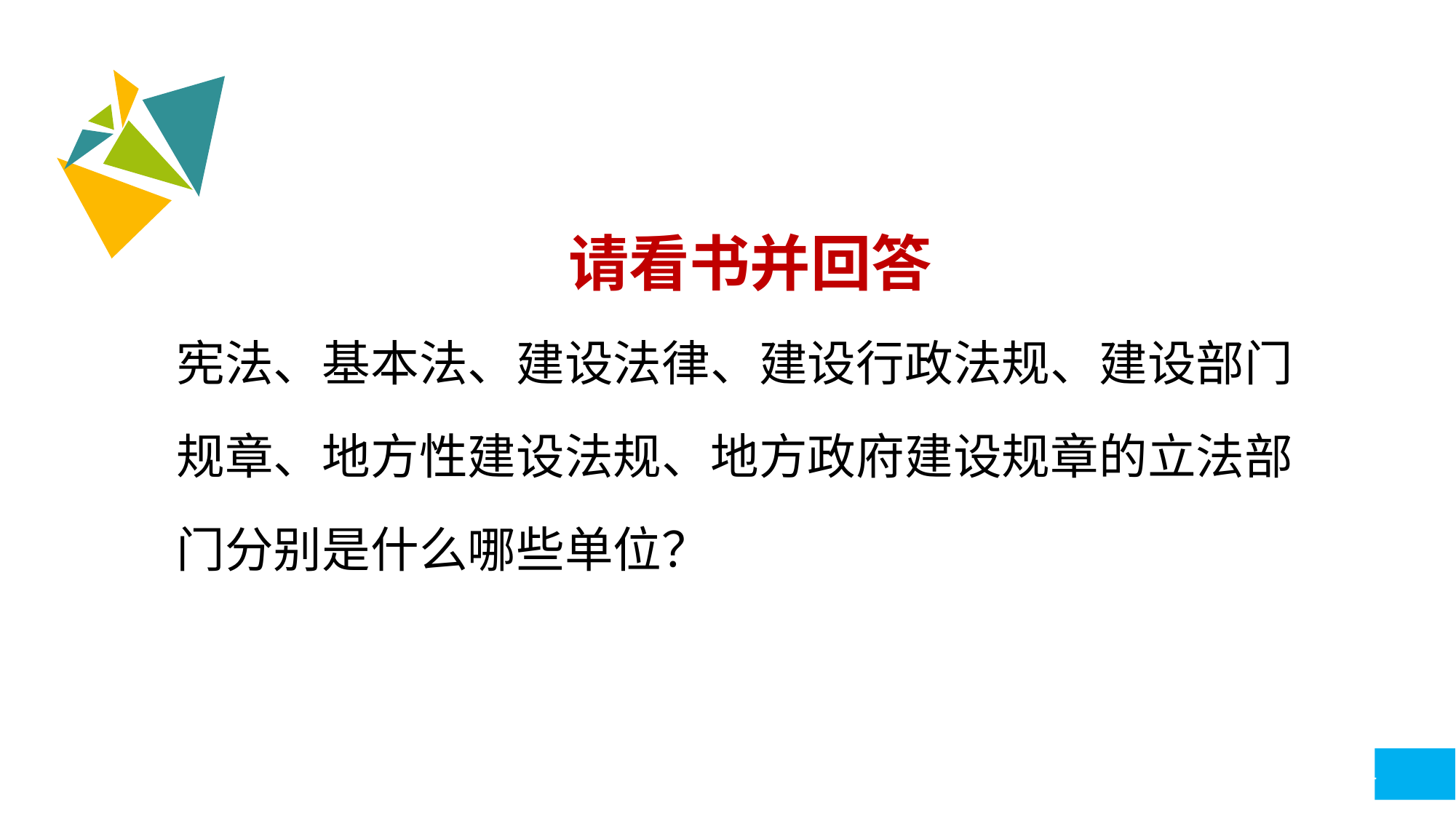

请看书并回答
宪法、基本法、建设法律、建设行政法规、建设部门规章、地方性建设法规、地方政府建设规章的立法部门分别是什么哪些单位？